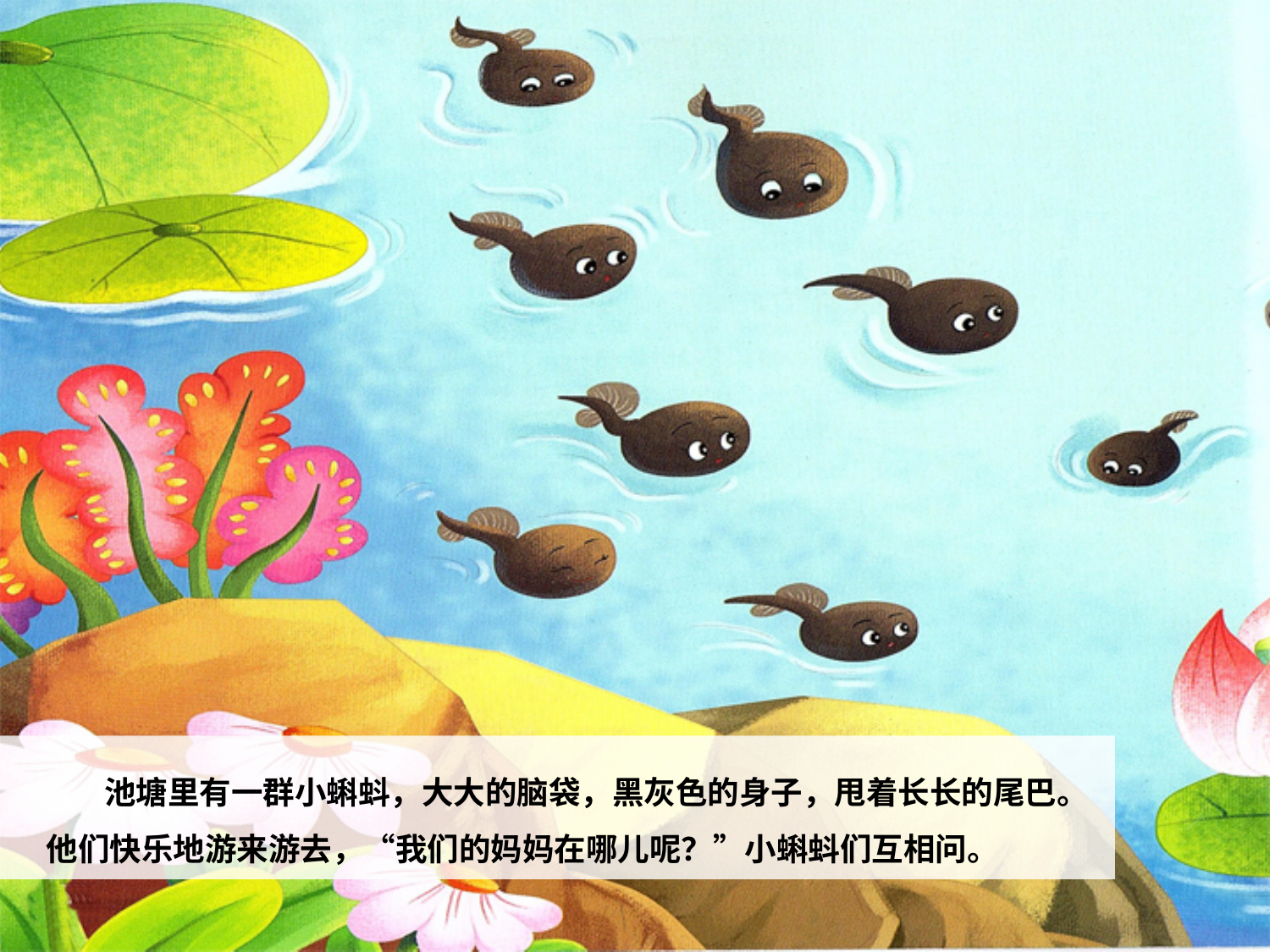

池塘里有一群小蝌蚪，大大的脑袋，黑灰色的身子，甩着长长的尾巴。他们快乐地游来游去，“我们的妈妈在哪儿呢？”小蝌蚪们互相问。